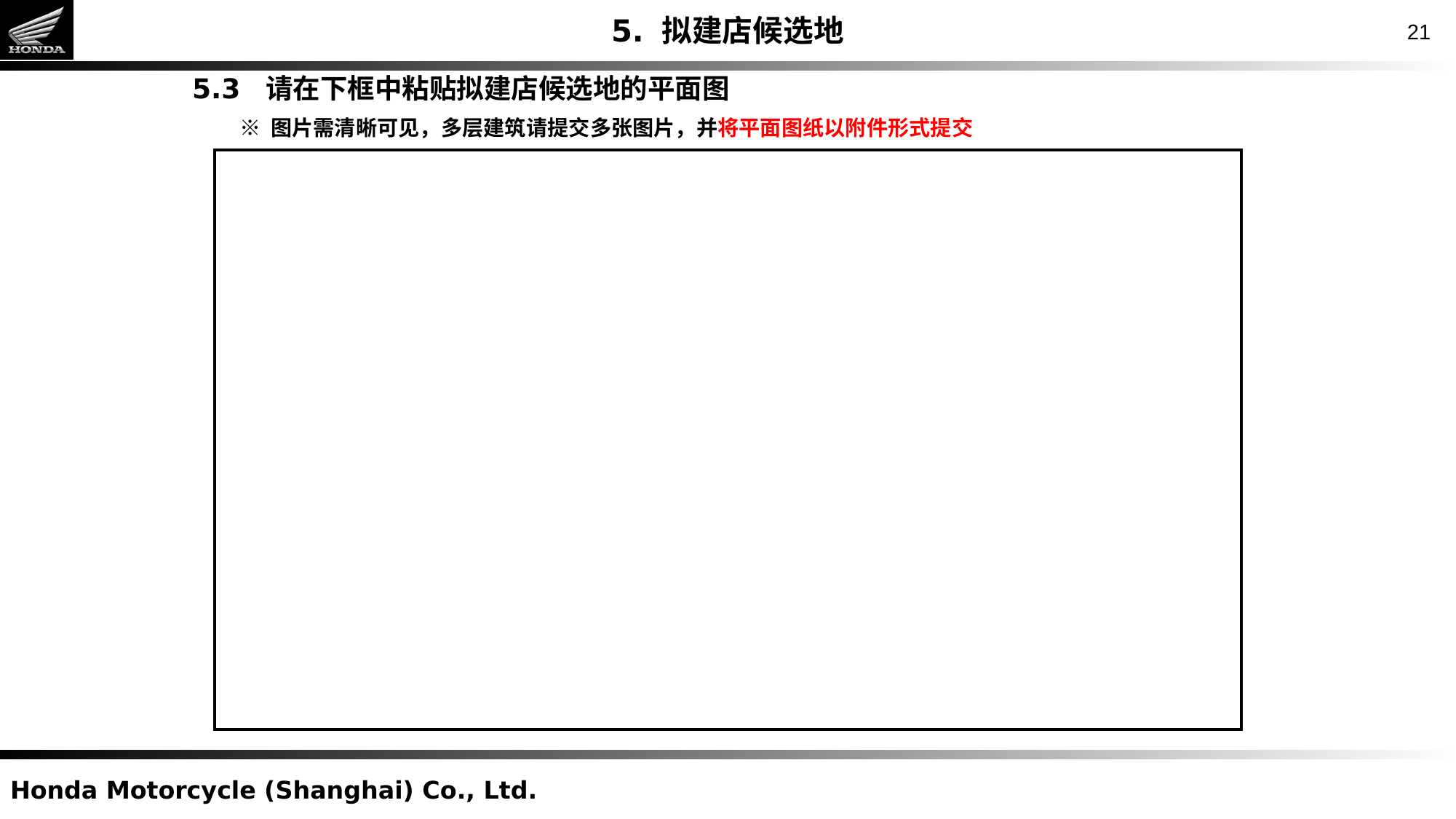

5. 拟建店候选地
5.3  请在下框中粘贴拟建店候选地的平面图
※ 图片需清晰可见，多层建筑请提交多张图片，并将平面图纸以附件形式提交
|  |
| --- |